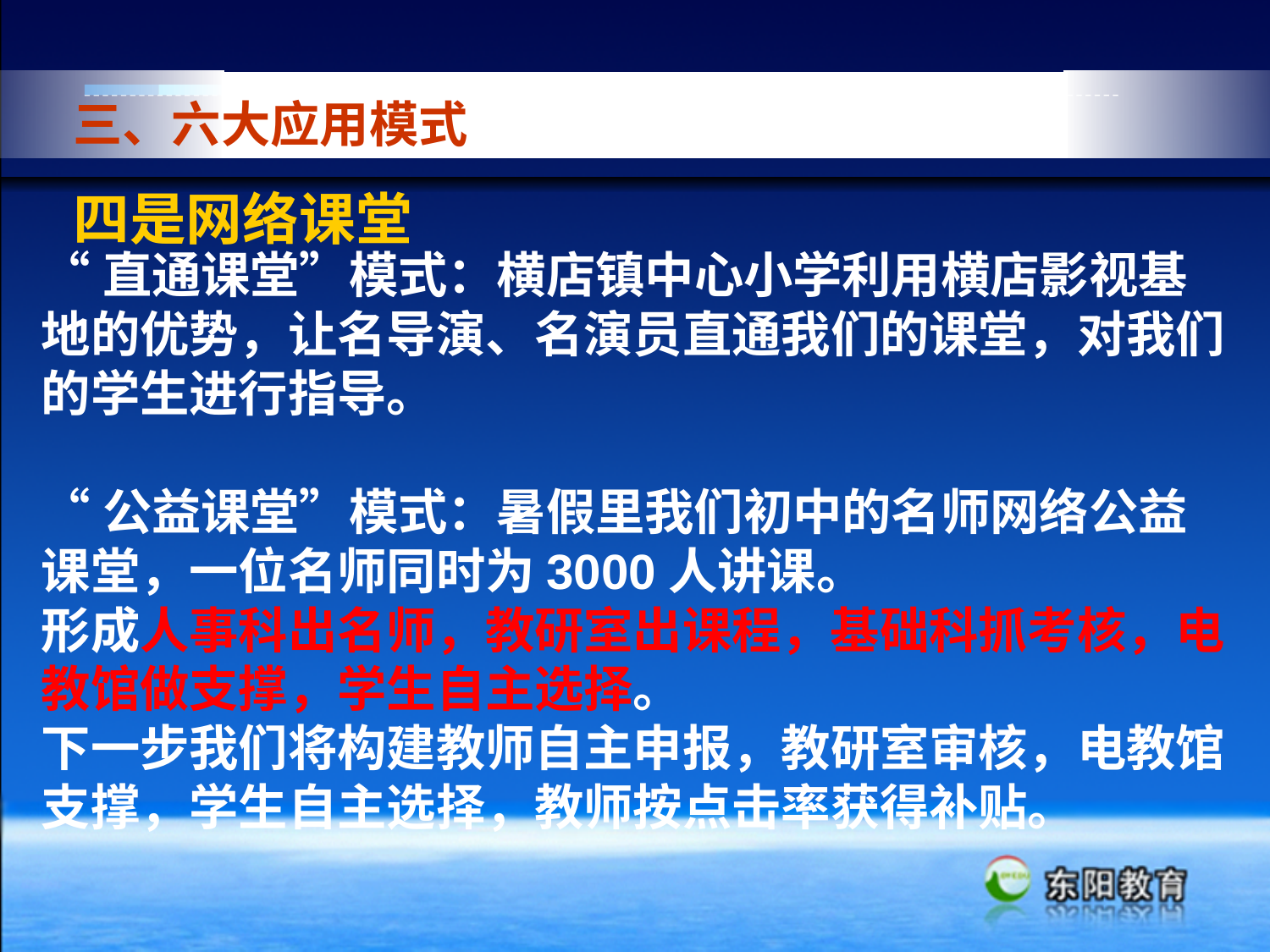

三、六大应用模式

四是网络课堂
“直通课堂”模式：横店镇中心小学利用横店影视基地的优势，让名导演、名演员直通我们的课堂，对我们的学生进行指导。

“公益课堂”模式：暑假里我们初中的名师网络公益课堂，一位名师同时为3000人讲课。
形成人事科出名师，教研室出课程，基础科抓考核，电教馆做支撑，学生自主选择。
下一步我们将构建教师自主申报，教研室审核，电教馆支撑，学生自主选择，教师按点击率获得补贴。